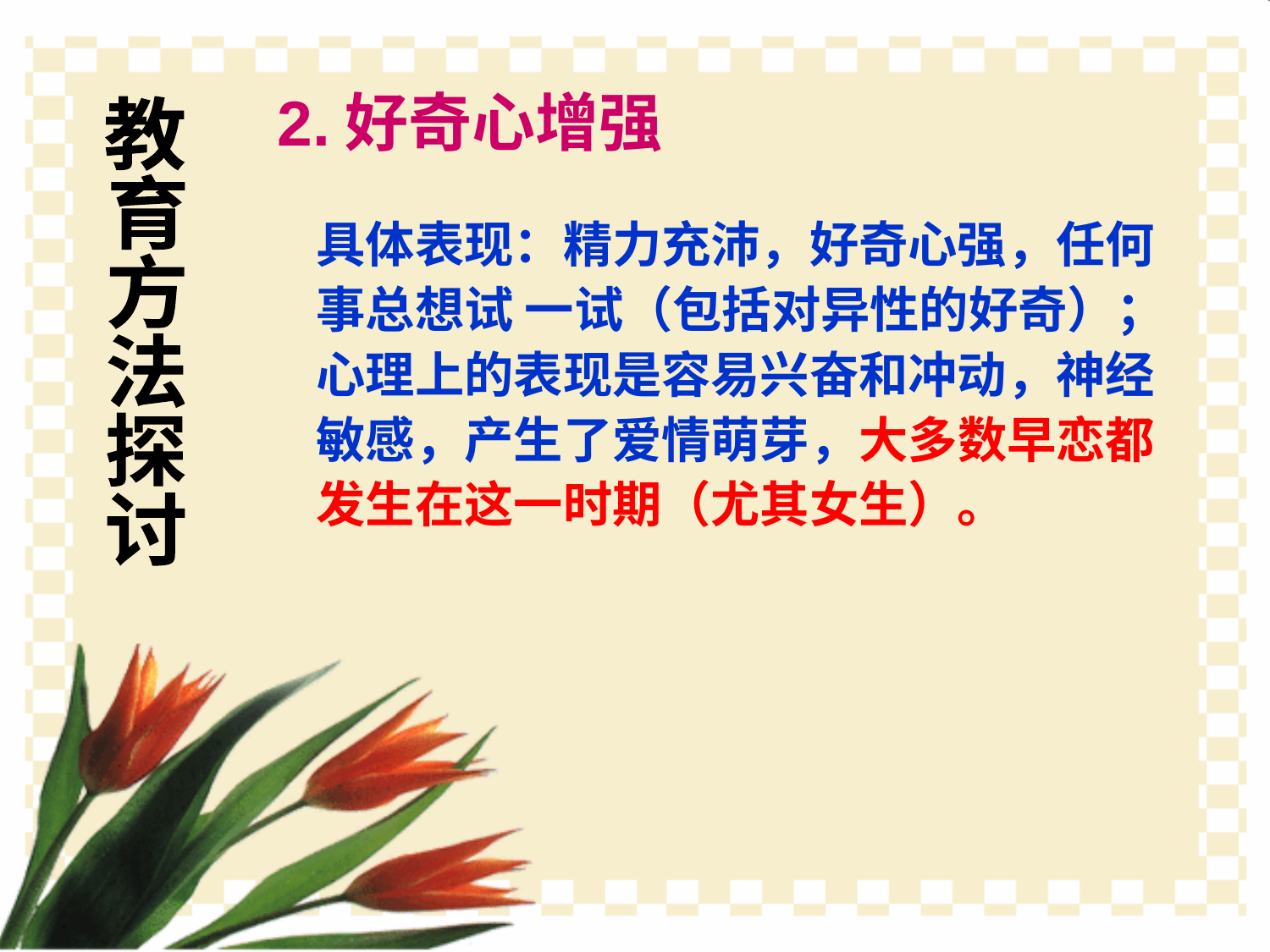

2.好奇心增强
教
育
方
法
探
讨
具体表现：精力充沛，好奇心强，任何事总想试 一试（包括对异性的好奇）；心理上的表现是容易兴奋和冲动，神经敏感，产生了爱情萌芽，大多数早恋都发生在这一时期（尤其女生）。